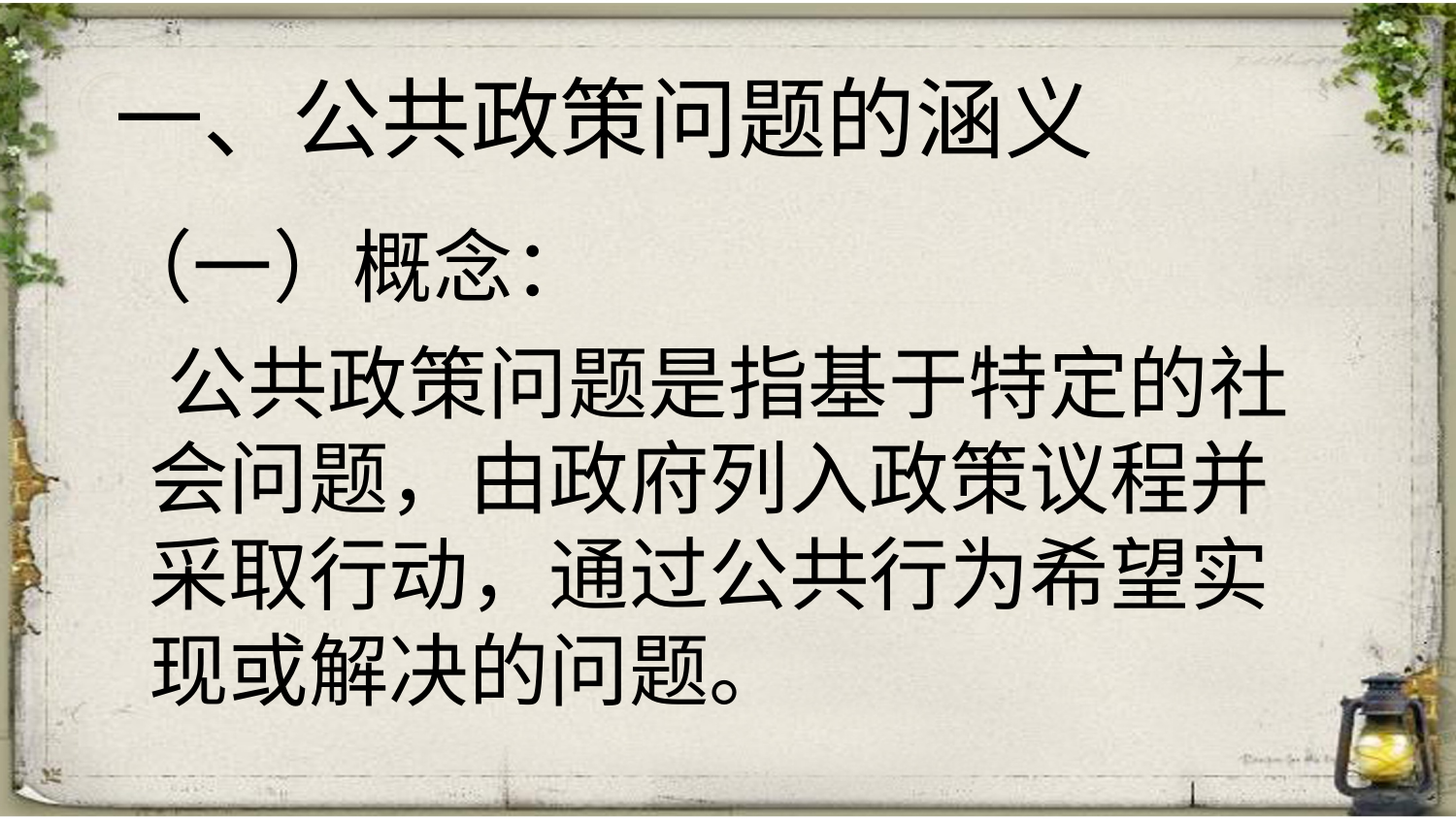

# 一、公共政策问题的涵义
（一）概念：
  公共政策问题是指基于特定的社会问题，由政府列入政策议程并采取行动，通过公共行为希望实现或解决的问题。